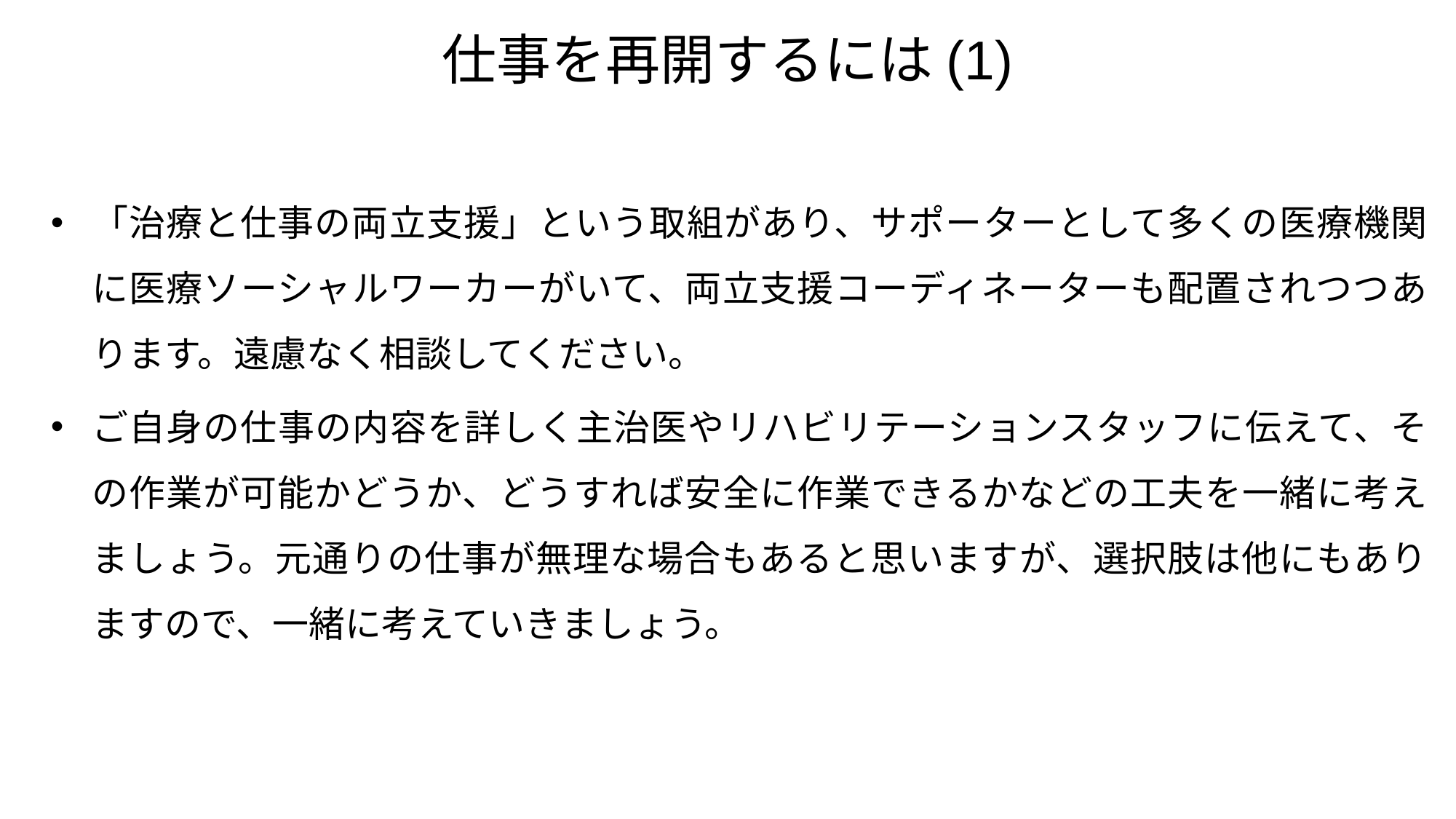

# 仕事を再開するには(1)
「治療と仕事の両立支援」という取組があり、サポーターとして多くの医療機関に医療ソーシャルワーカーがいて、両立支援コーディネーターも配置されつつあります。遠慮なく相談してください。
ご自身の仕事の内容を詳しく主治医やリハビリテーションスタッフに伝えて、その作業が可能かどうか、どうすれば安全に作業できるかなどの工夫を一緒に考えましょう。元通りの仕事が無理な場合もあると思いますが、選択肢は他にもありますので、一緒に考えていきましょう。